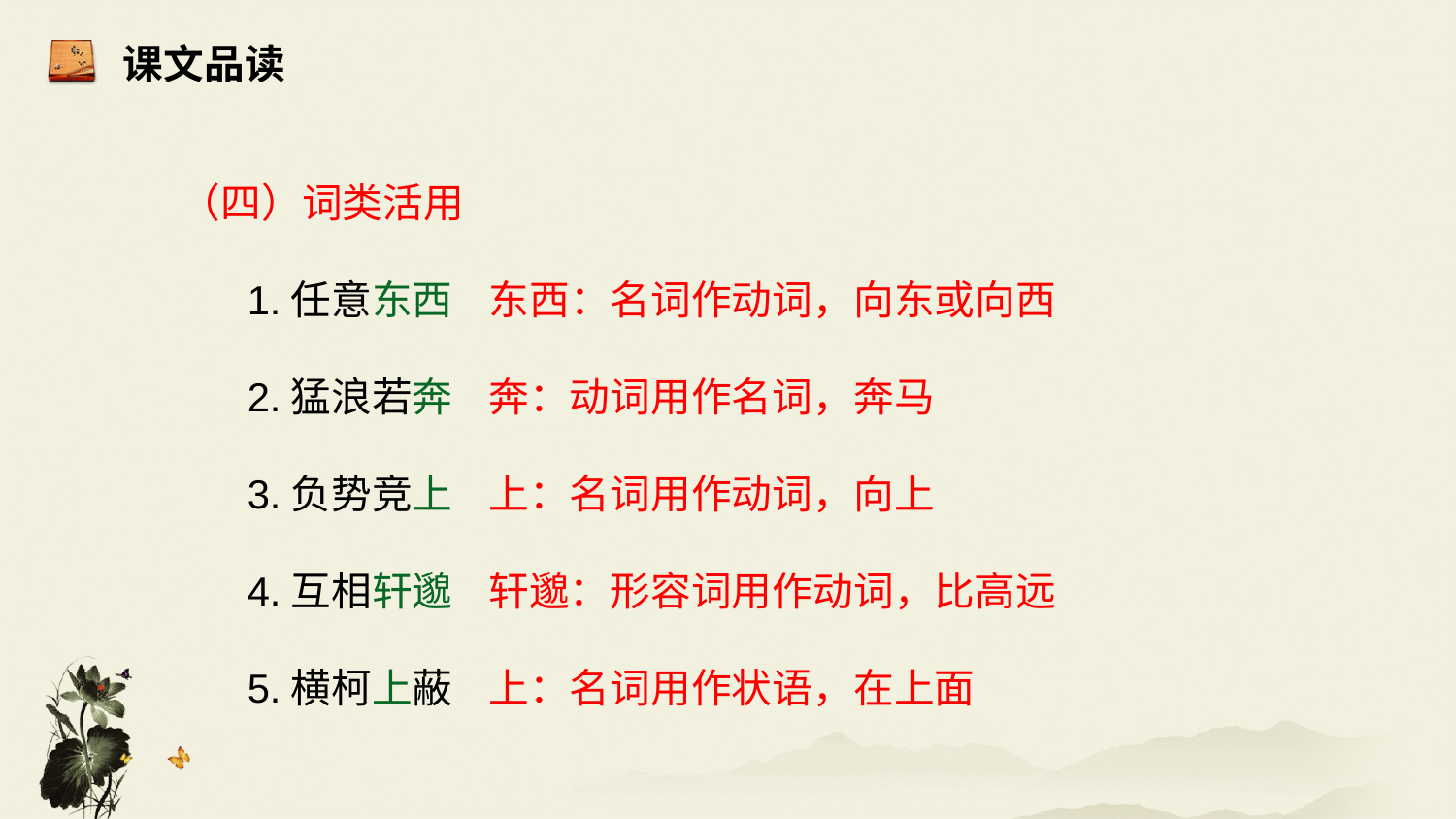

课文品读
（四）词类活用
      1.任意东西    东西：名词作动词，向东或向西
      2.猛浪若奔    奔：动词用作名词，奔马
      3.负势竞上    上：名词用作动词，向上
      4.互相轩邈    轩邈：形容词用作动词，比高远
      5.横柯上蔽    上：名词用作状语，在上面